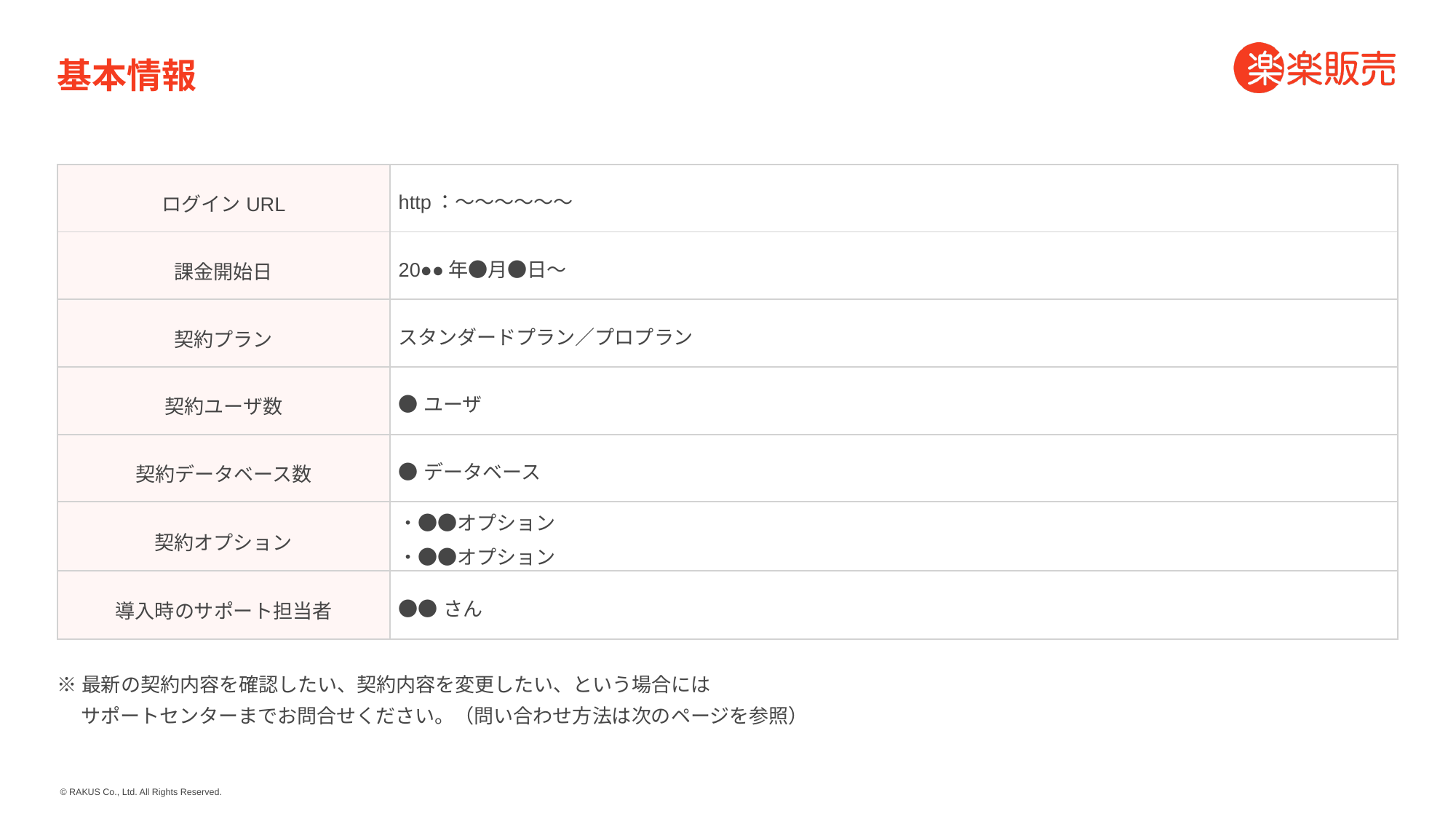

# 基本情報
| ログインURL | http：～～～～～～ |
| --- | --- |
| 課金開始日 | 20●●年●月●日～ |
| 契約プラン | スタンダードプラン／プロプラン |
| 契約ユーザ数 | ●ユーザ |
| 契約データベース数 | ●データベース |
| 契約オプション | ・●●オプション ・●●オプション |
| 導入時のサポート担当者 | ●●さん |
※最新の契約内容を確認したい、契約内容を変更したい、という場合には
　 サポートセンターまでお問合せください。（問い合わせ方法は次のページを参照）